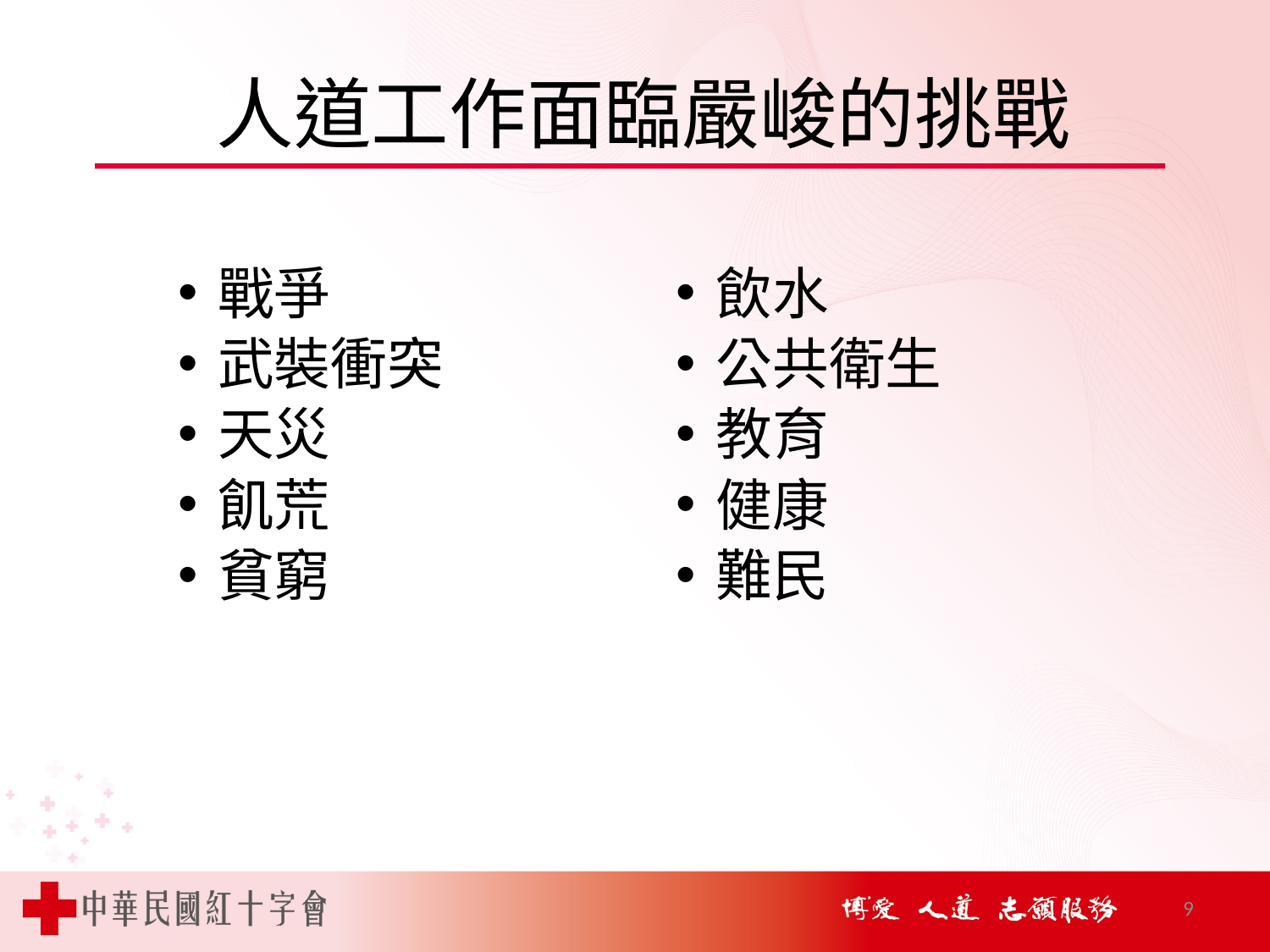

人道工作面臨嚴峻的挑戰

戰爭
武裝衝突
天災
飢荒
貧窮
飲水
公共衛生
教育
健康
難民

9